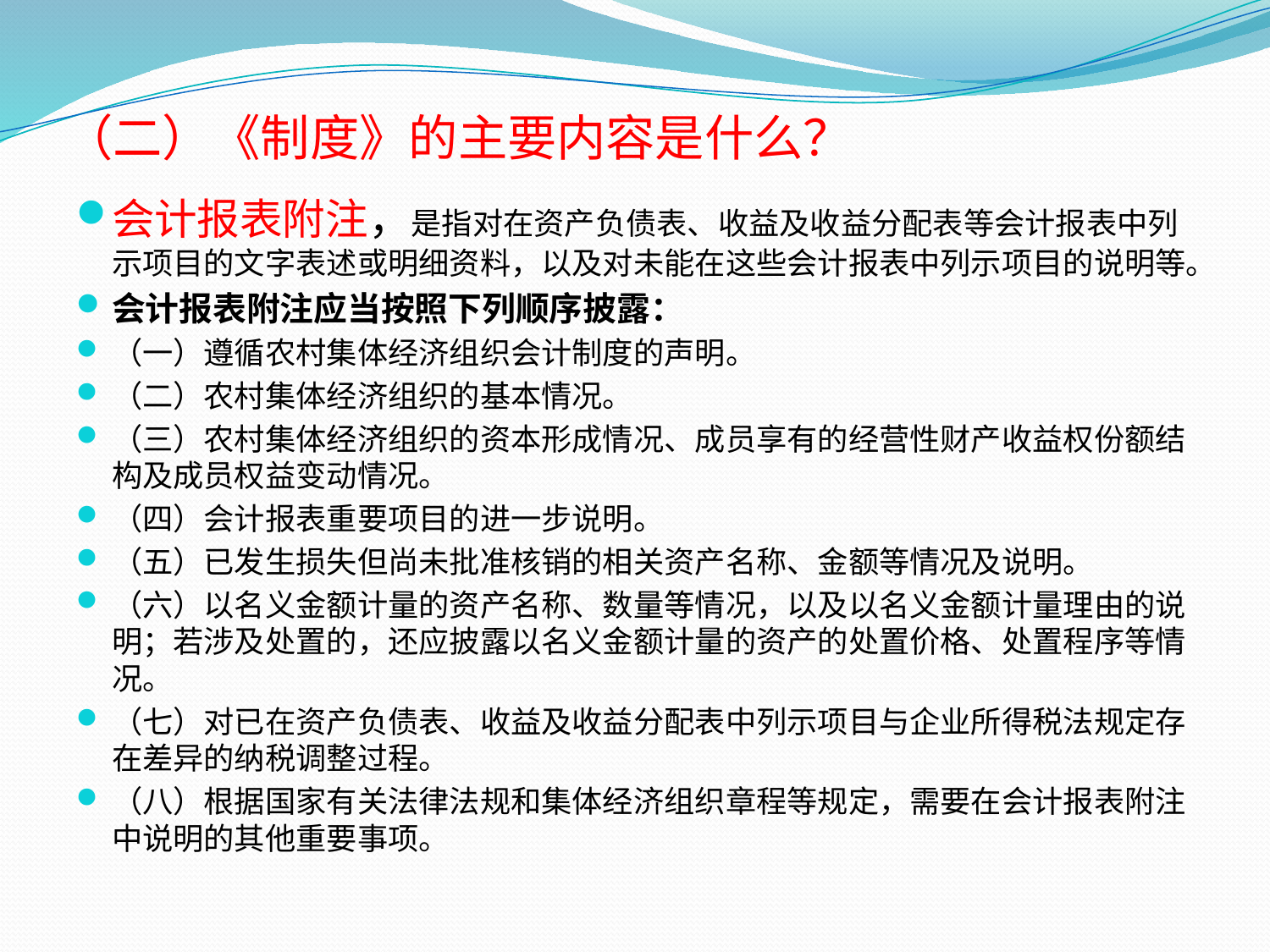

# （二）《制度》的主要内容是什么？
会计报表附注，是指对在资产负债表、收益及收益分配表等会计报表中列示项目的文字表述或明细资料，以及对未能在这些会计报表中列示项目的说明等。
会计报表附注应当按照下列顺序披露：
（一）遵循农村集体经济组织会计制度的声明。
（二）农村集体经济组织的基本情况。
（三）农村集体经济组织的资本形成情况、成员享有的经营性财产收益权份额结构及成员权益变动情况。
（四）会计报表重要项目的进一步说明。
（五）已发生损失但尚未批准核销的相关资产名称、金额等情况及说明。
（六）以名义金额计量的资产名称、数量等情况，以及以名义金额计量理由的说明；若涉及处置的，还应披露以名义金额计量的资产的处置价格、处置程序等情况。
（七）对已在资产负债表、收益及收益分配表中列示项目与企业所得税法规定存在差异的纳税调整过程。
（八）根据国家有关法律法规和集体经济组织章程等规定，需要在会计报表附注中说明的其他重要事项。